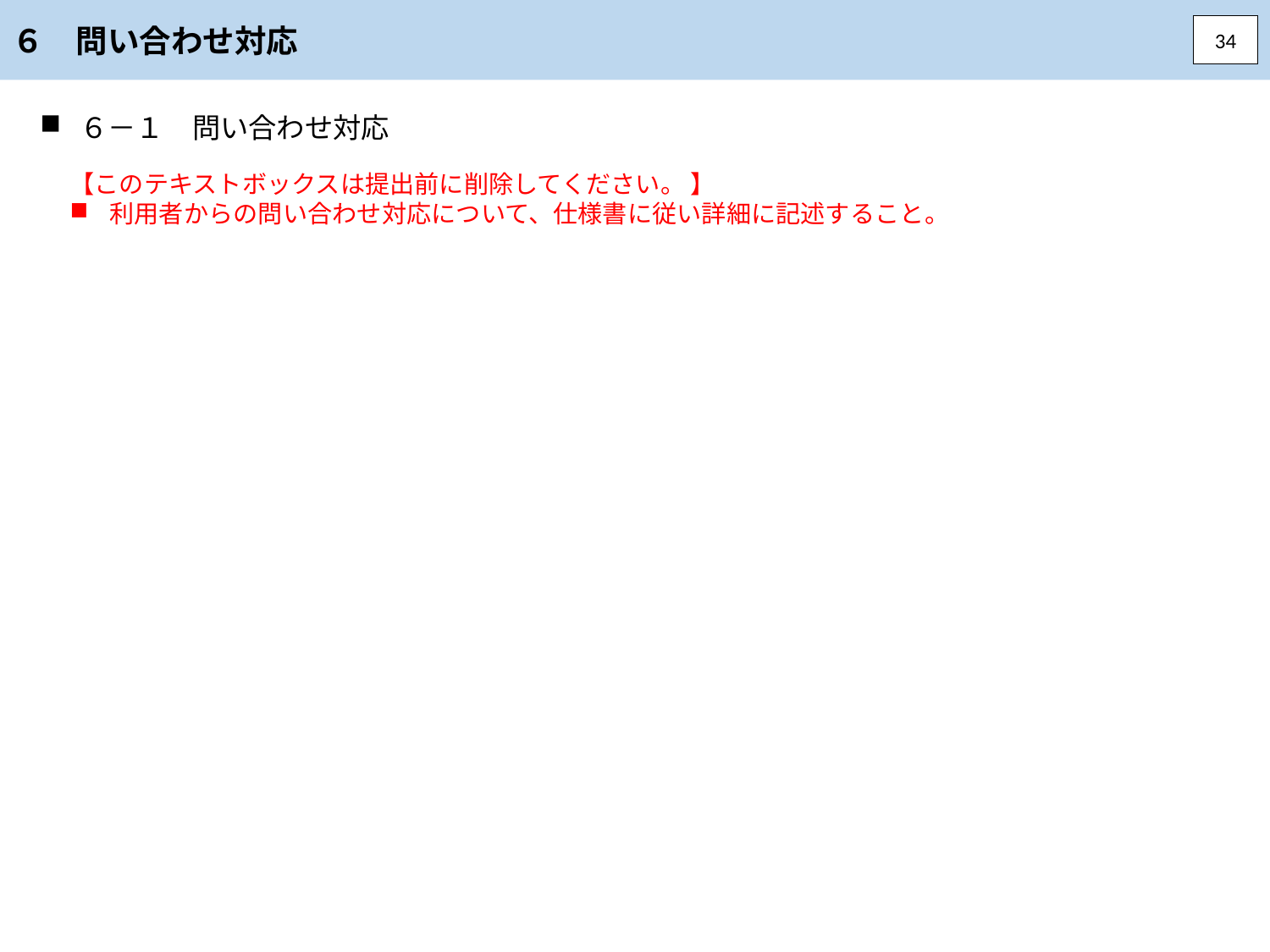

６　問い合わせ対応
34
６－１　問い合わせ対応
【このテキストボックスは提出前に削除してください。 】
利用者からの問い合わせ対応について、仕様書に従い詳細に記述すること。